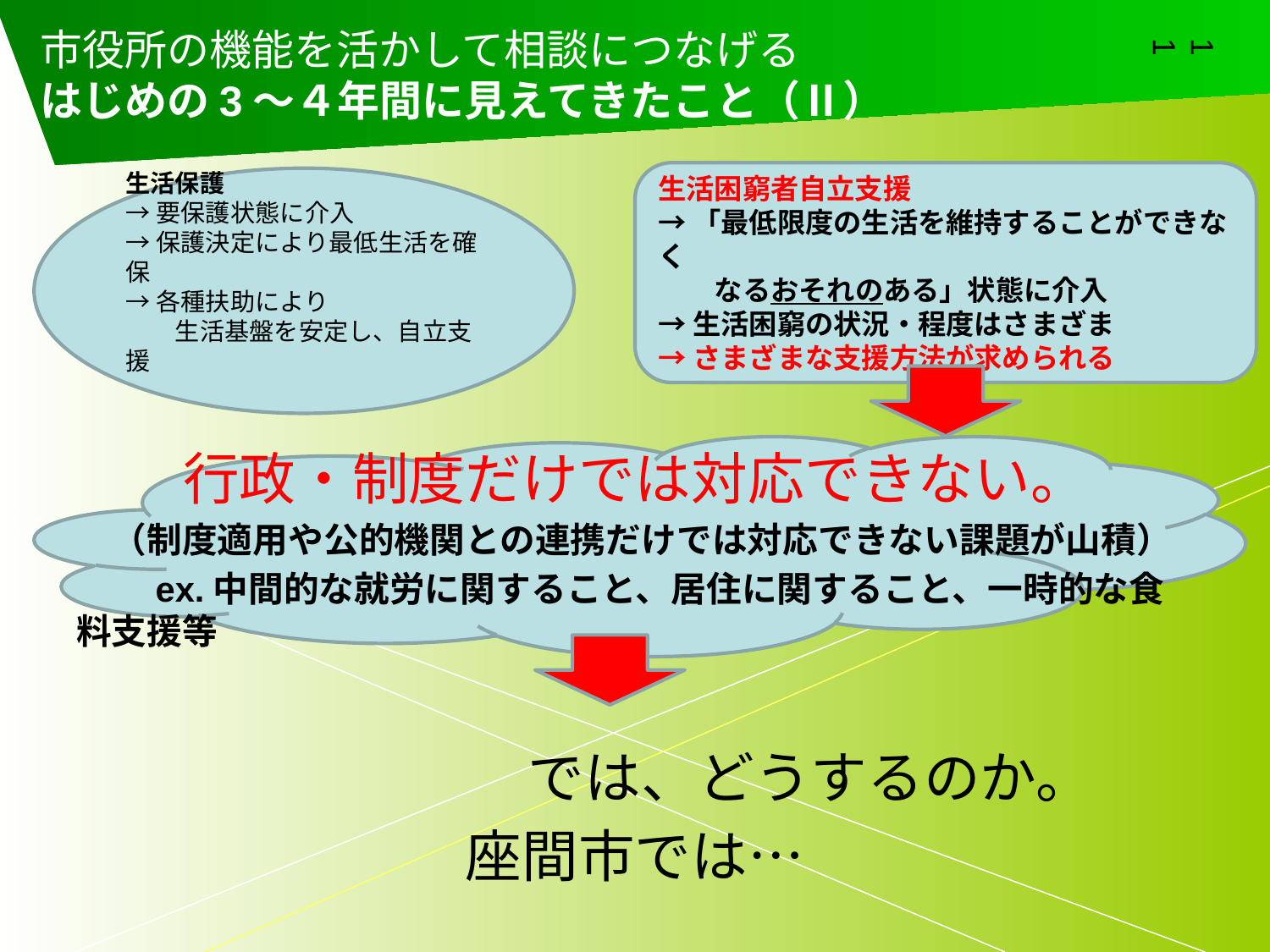

市役所の機能を活かして相談につなげる
はじめの3～４年間に見えてきたこと（Ⅱ）
11

行政・制度だけでは対応できない。
　（制度適用や公的機関との連携だけでは対応できない課題が山積）
　　ex.中間的な就労に関すること、居住に関すること、一時的な食料支援等

　　　　　　　　では、どうするのか。
座間市では…

生活困窮者自立支援
→「最低限度の生活を維持することができなく
　　なるおそれのある」状態に介入
→生活困窮の状況・程度はさまざま
→さまざまな支援方法が求められる
生活保護
→要保護状態に介入
→保護決定により最低生活を確保
→各種扶助により
　　生活基盤を安定し、自立支援